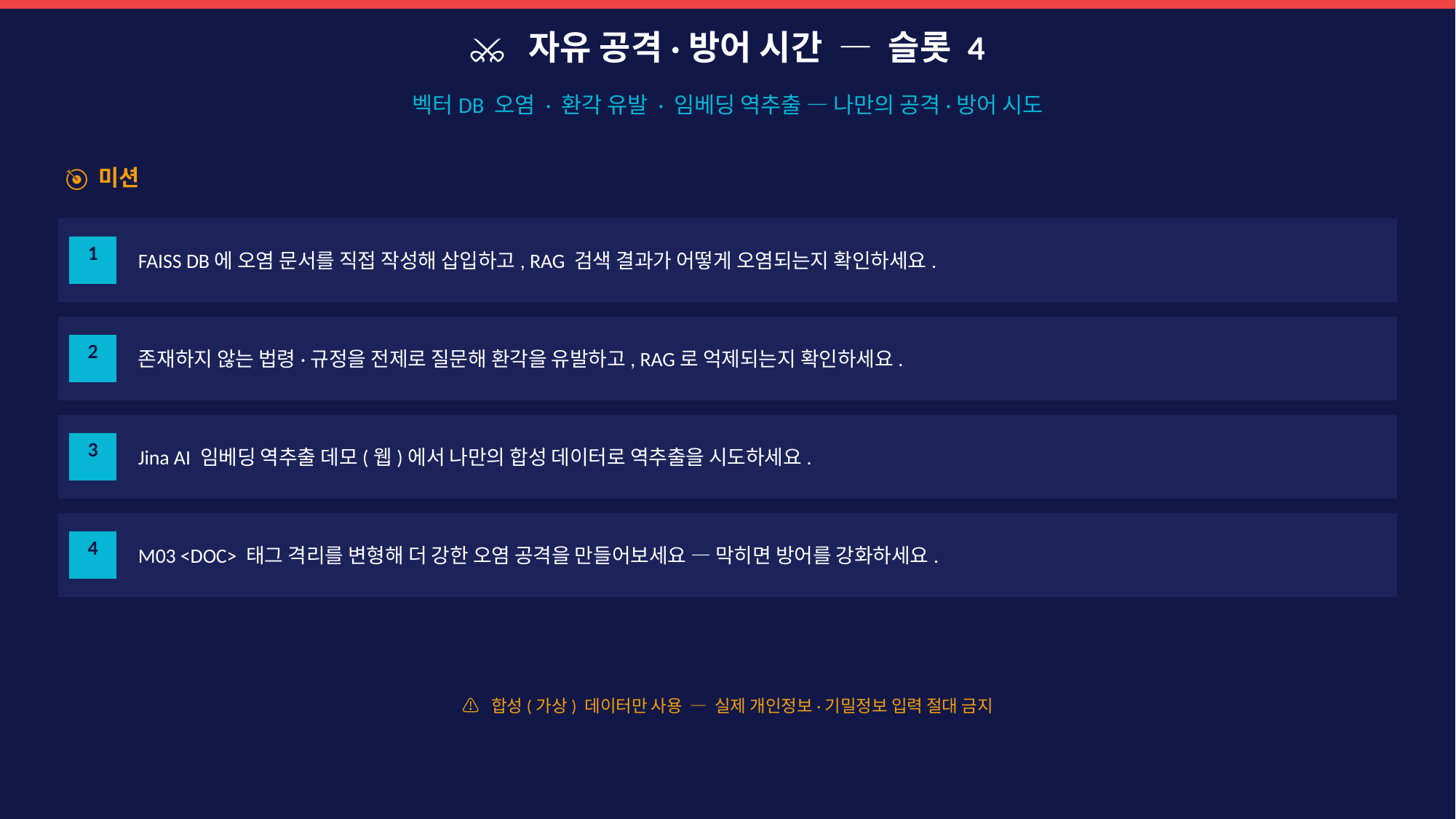

⚔  자유 공격·방어 시간  —  슬롯 4
벡터DB 오염 · 환각 유발 · 임베딩 역추출 — 나만의 공격·방어 시도
🎯 미션

FAISS DB에 오염 문서를 직접 작성해 삽입하고, RAG 검색 결과가 어떻게 오염되는지 확인하세요.

1

존재하지 않는 법령·규정을 전제로 질문해 환각을 유발하고, RAG로 억제되는지 확인하세요.

2

Jina AI 임베딩 역추출 데모(웹)에서 나만의 합성 데이터로 역추출을 시도하세요.

3

M03 <DOC> 태그 격리를 변형해 더 강한 오염 공격을 만들어보세요 — 막히면 방어를 강화하세요.

4
⚠  합성(가상) 데이터만 사용  —  실제 개인정보·기밀정보 입력 절대 금지